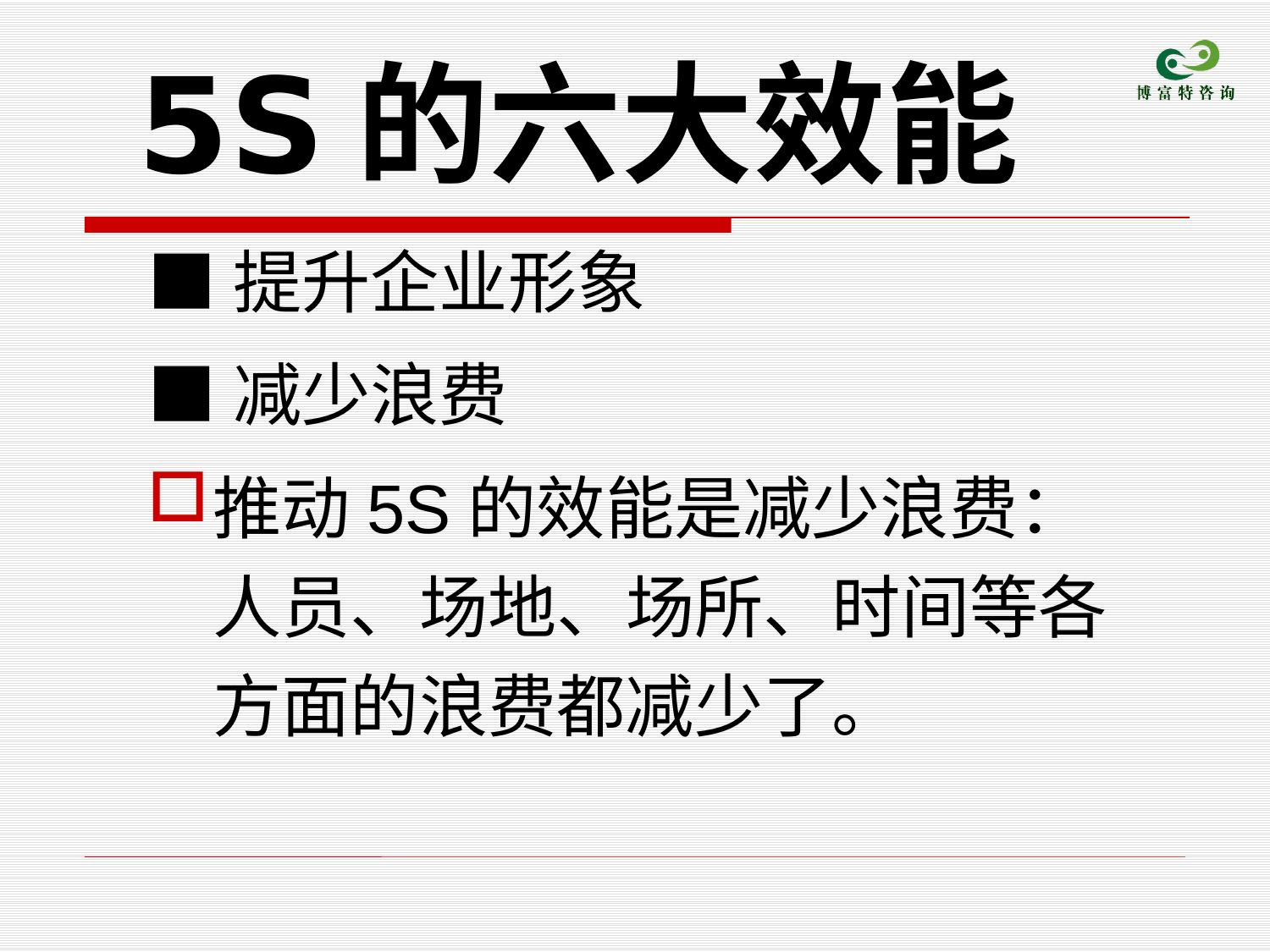

# 5S的六大效能
■提升企业形象
■减少浪费
推动5S的效能是减少浪费：人员、场地、场所、时间等各方面的浪费都减少了。
86